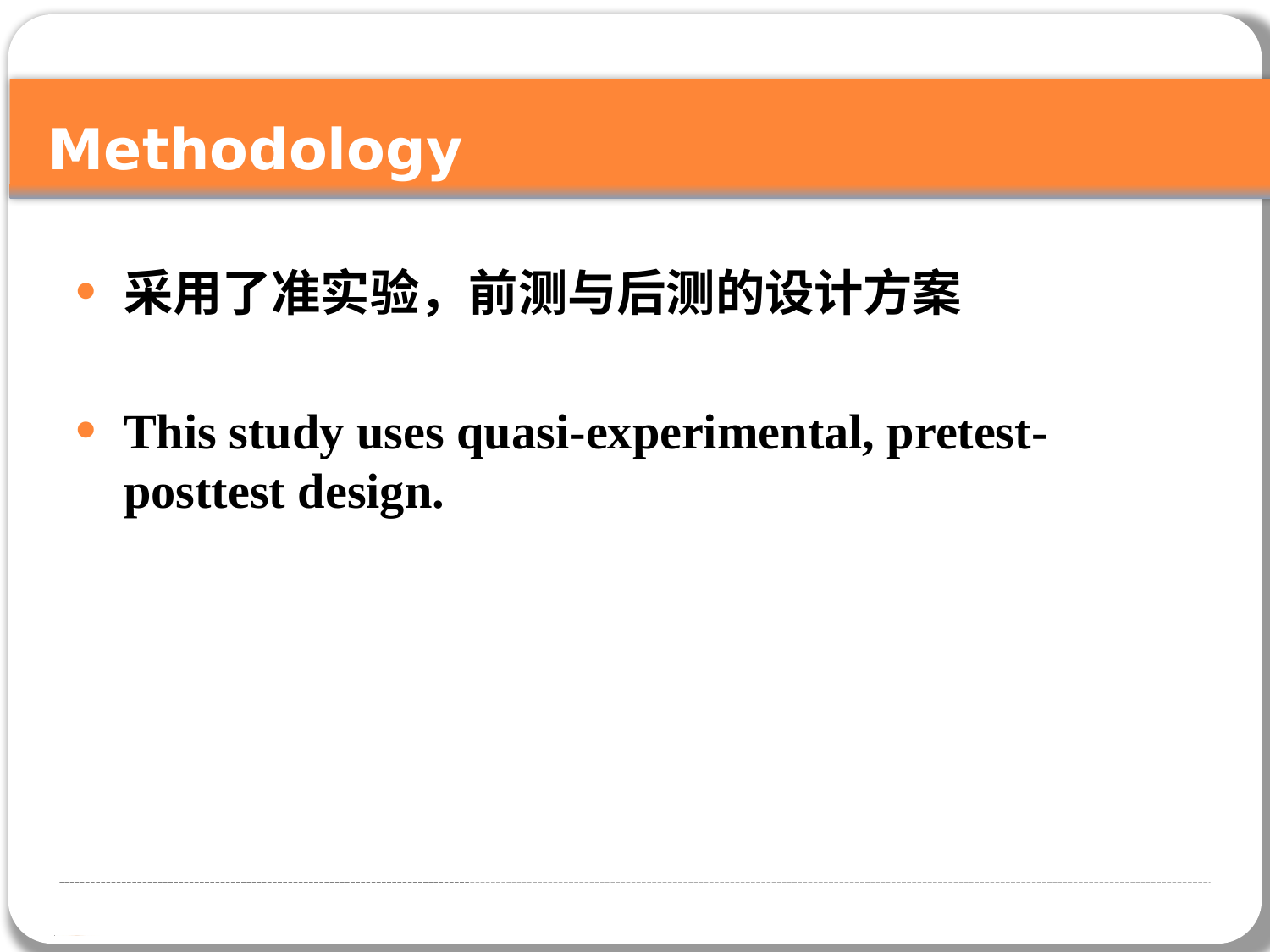

Methodology

采用了准实验，前测与后测的设计方案

This study uses quasi-experimental, pretest-posttest design.